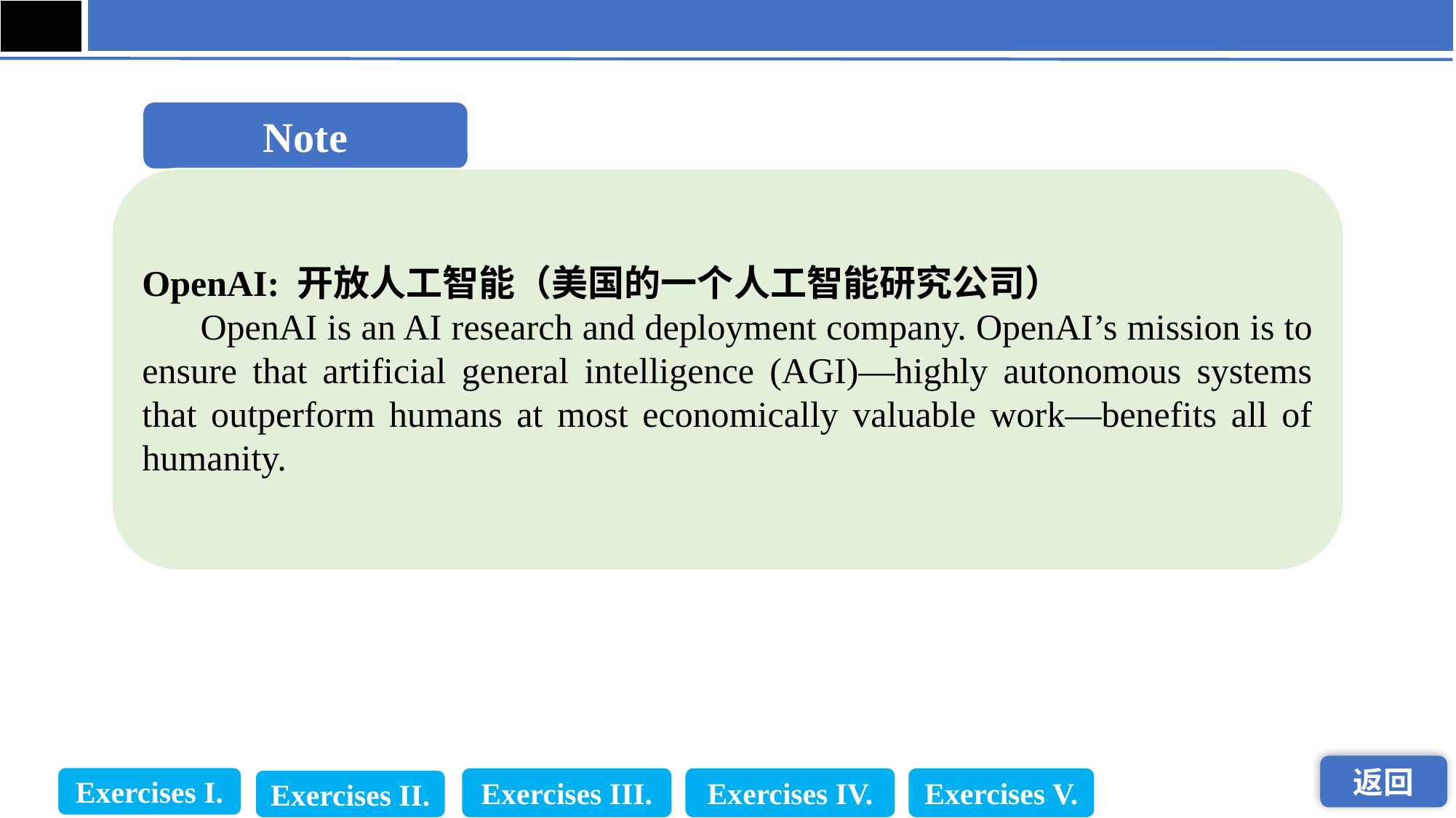

Note
OpenAI: 开放人工智能（美国的一个人工智能研究公司）
      OpenAI is an AI research and deployment company. OpenAI’s mission is to ensure that artificial general intelligence (AGI)—highly autonomous systems that outperform humans at most economically valuable work—benefits all of humanity.
返回
Exercises I.
Exercises III.
Exercises IV.
Exercises V.
Exercises II.